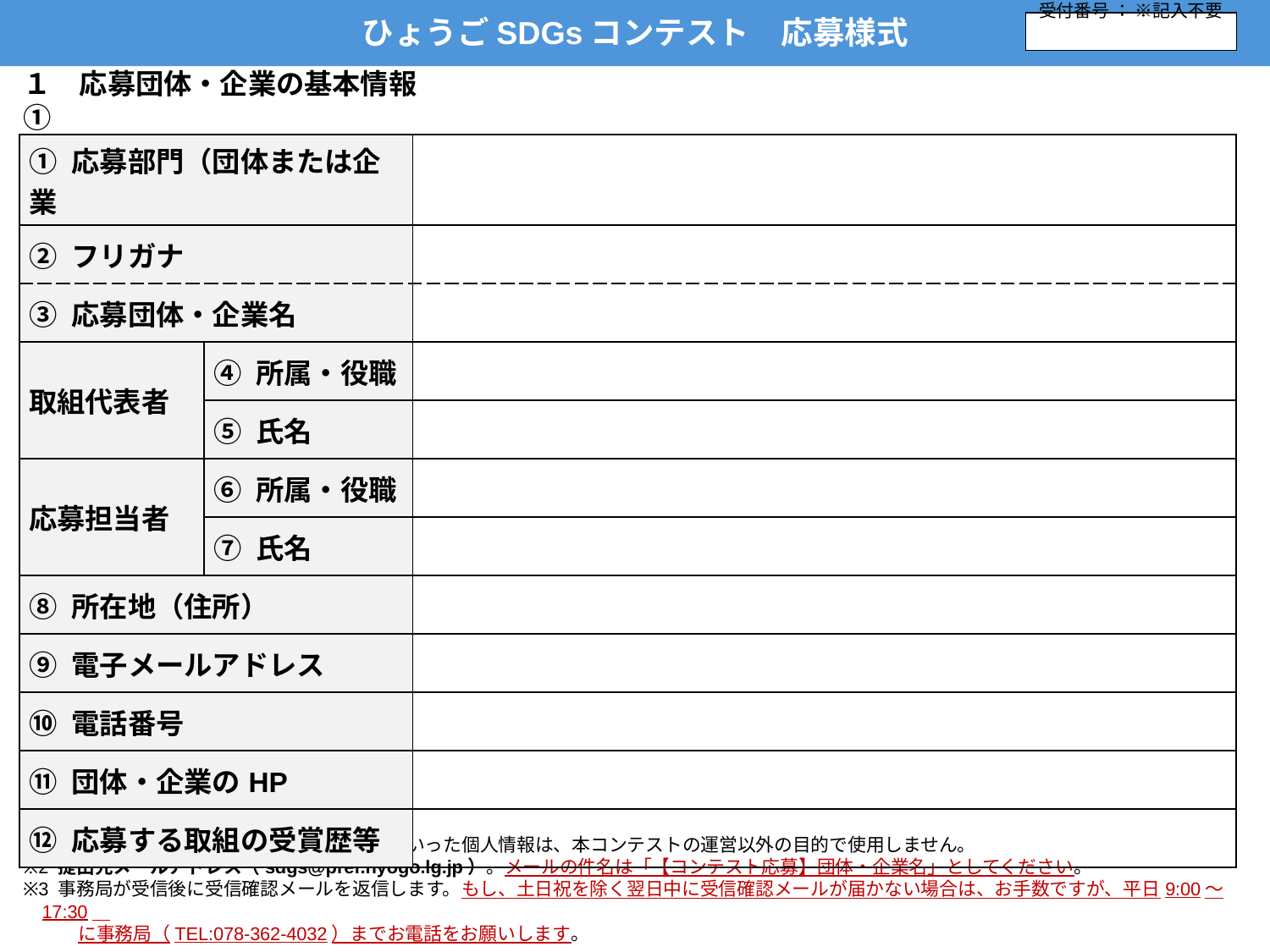

ひょうごSDGsコンテスト　応募様式
受付番号 ： ※記入不要
１　応募団体・企業の基本情報①
| ① 応募部門（団体または企業 |  |  |
| --- | --- | --- |
| ② フリガナ |  |  |
| ③ 応募団体・企業名 |  |  |
| 取組代表者 | ④ 所属・役職 |  |
|  | ⑤ 氏名 |  |
| 応募担当者 | ⑥ 所属・役職 |  |
|  | ⑦ 氏名 |  |
| ⑧ 所在地（住所） |  |  |
| ⑨ 電子メールアドレス |  |  |
| ⑩ 電話番号 |  |  |
| ⑪ 団体・企業のHP |  |  |
| ⑫ 応募する取組の受賞歴等 |  |  |
※1 氏名や所在地(住所)､E-mail､電話番号といった個人情報は、本コンテストの運営以外の目的で使用しません。
※2 提出先メールアドレス（sdgs@pref.hyogo.lg.jp）。メールの件名は「【コンテスト応募】団体・企業名」としてください。
※3 事務局が受信後に受信確認メールを返信します。もし、土日祝を除く翌日中に受信確認メールが届かない場合は、お手数ですが、平日9:00～17:30
　　　に事務局（TEL:078-362-4032）までお電話をお願いします。